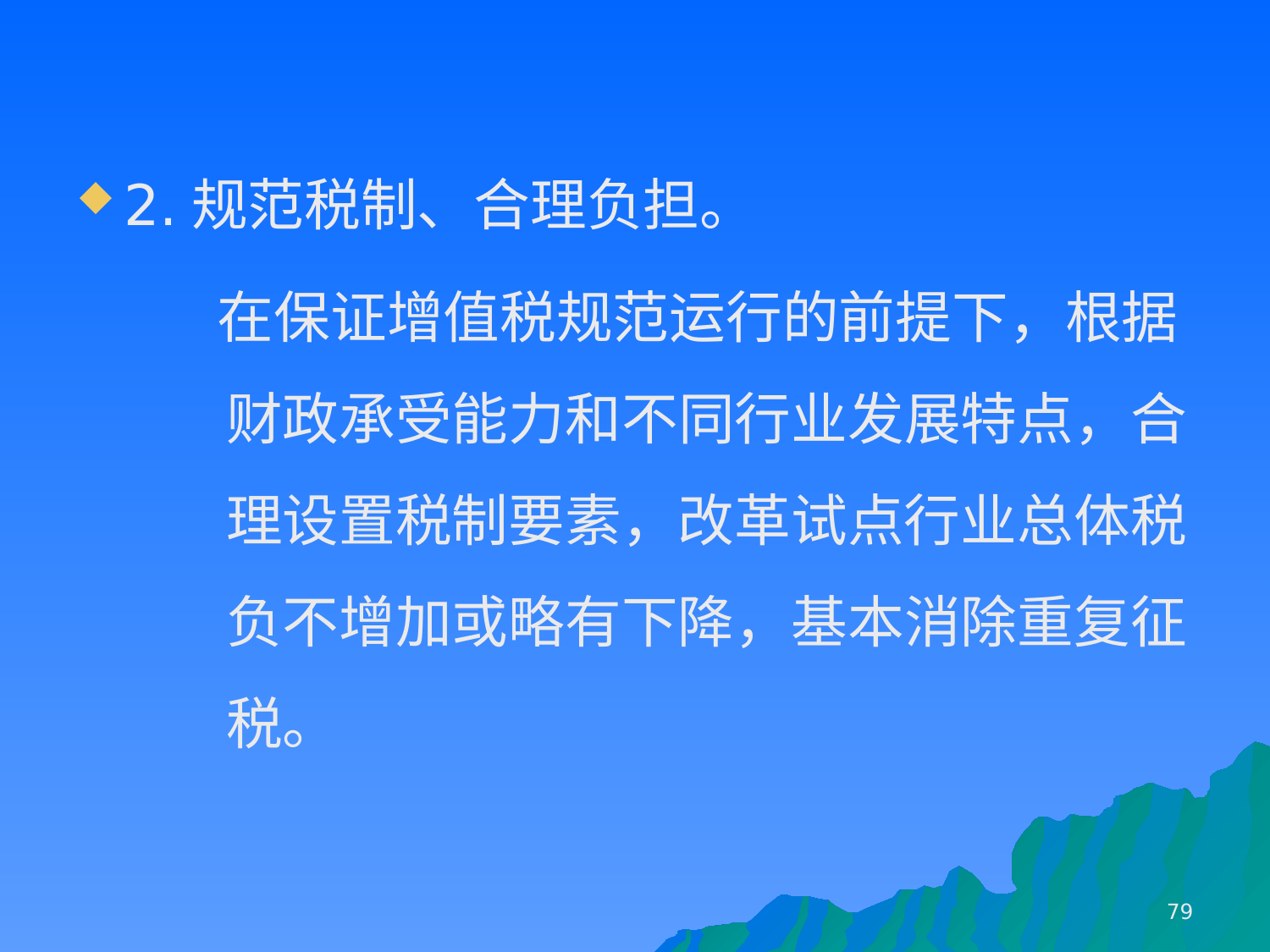

2.规范税制、合理负担。
  在保证增值税规范运行的前提下，根据财政承受能力和不同行业发展特点，合理设置税制要素，改革试点行业总体税负不增加或略有下降，基本消除重复征税。

79